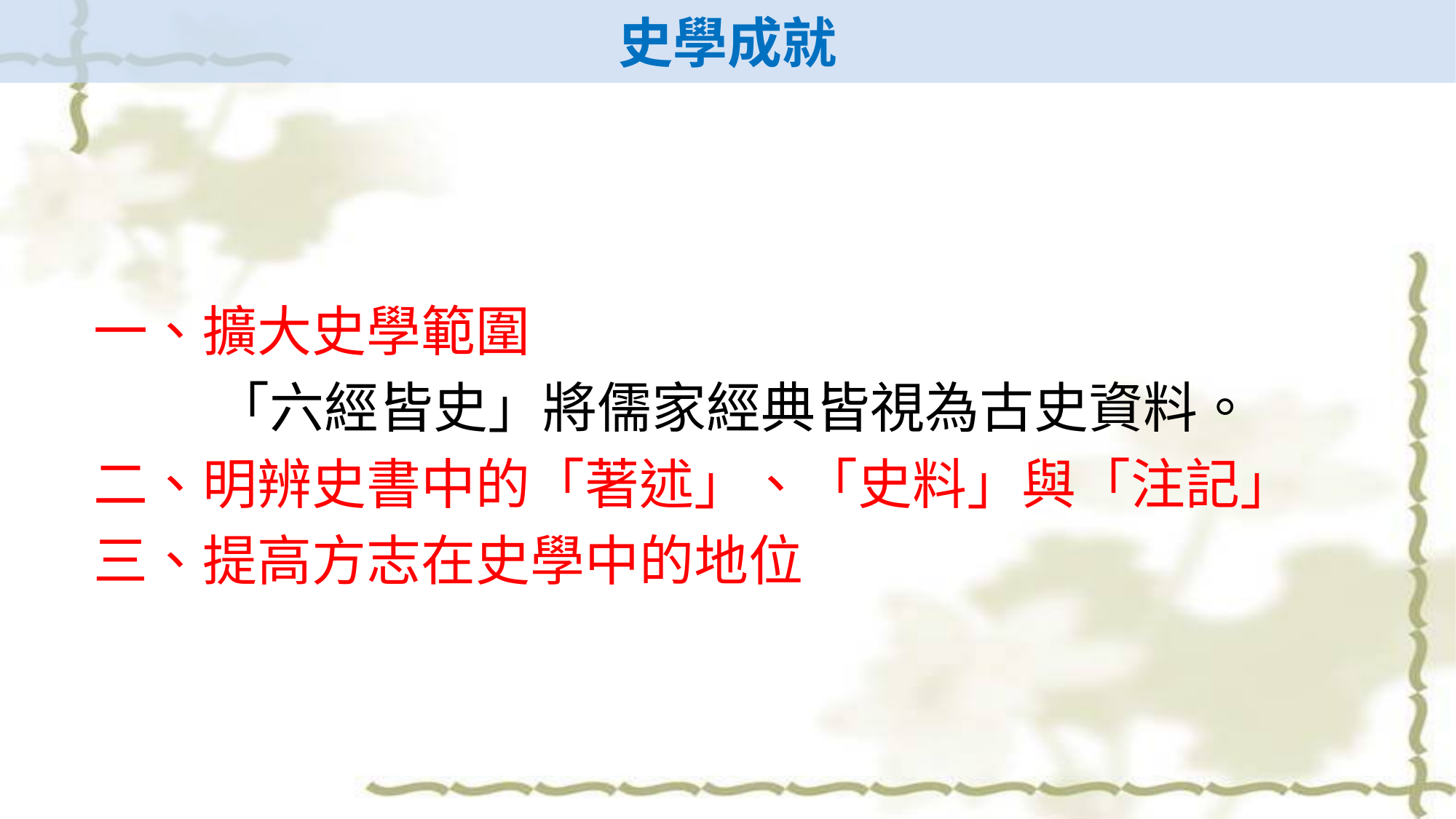

史學成就
一、擴大史學範圍
　　 「六經皆史」將儒家經典皆視為古史資料。
二、明辨史書中的「著述」、「史料」與「注記」
三、提高方志在史學中的地位